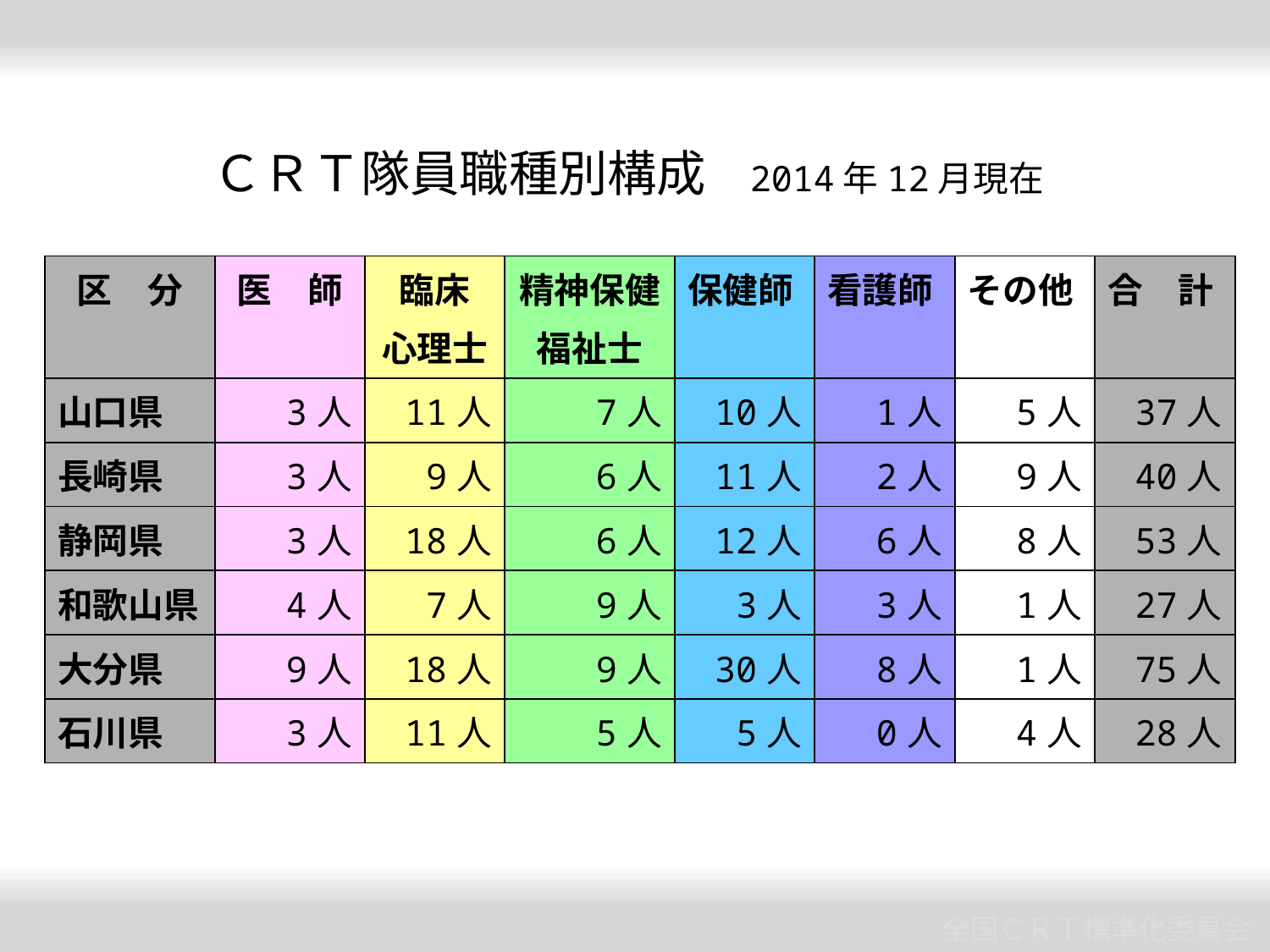

ＣＲＴ隊員職種別構成　2014年12月現在
| 区　分 | 医　師 | 臨床 心理士 | 精神保健 福祉士 | 保健師 | 看護師 | その他 | 合　計 |
| --- | --- | --- | --- | --- | --- | --- | --- |
| 山口県 | 3人 | 11人 | 7人 | 10人 | 1人 | 5人 | 37人 |
| 長崎県 | 3人 | 9人 | 6人 | 11人 | 2人 | 9人 | 40人 |
| 静岡県 | 3人 | 18人 | 6人 | 12人 | 6人 | 8人 | 53人 |
| 和歌山県 | 4人 | 7人 | 9人 | 3人 | 3人 | 1人 | 27人 |
| 大分県 | 9人 | 18人 | 9人 | 30人 | 8人 | 1人 | 75人 |
| 石川県 | 3人 | 11人 | 5人 | 5人 | 0人 | 4人 | 28人 |
全国ＣＲＴ標準化委員会